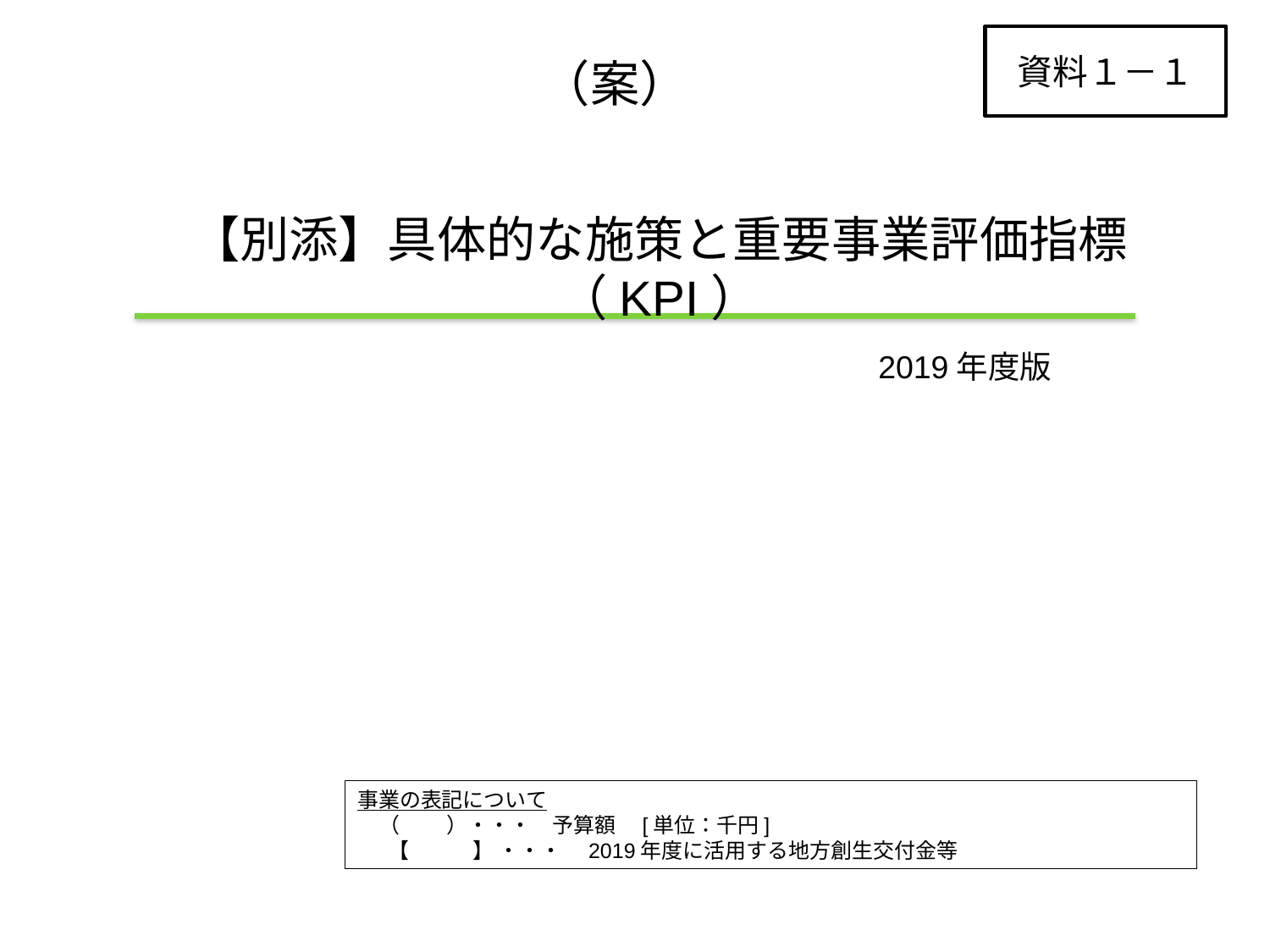

資料１－１
（案）
【別添】具体的な施策と重要事業評価指標（KPI）
2019年度版
事業の表記について
　（　　 ）・・・　予算額　[単位：千円]
 　【　　　】 ・・・　2019年度に活用する地方創生交付金等